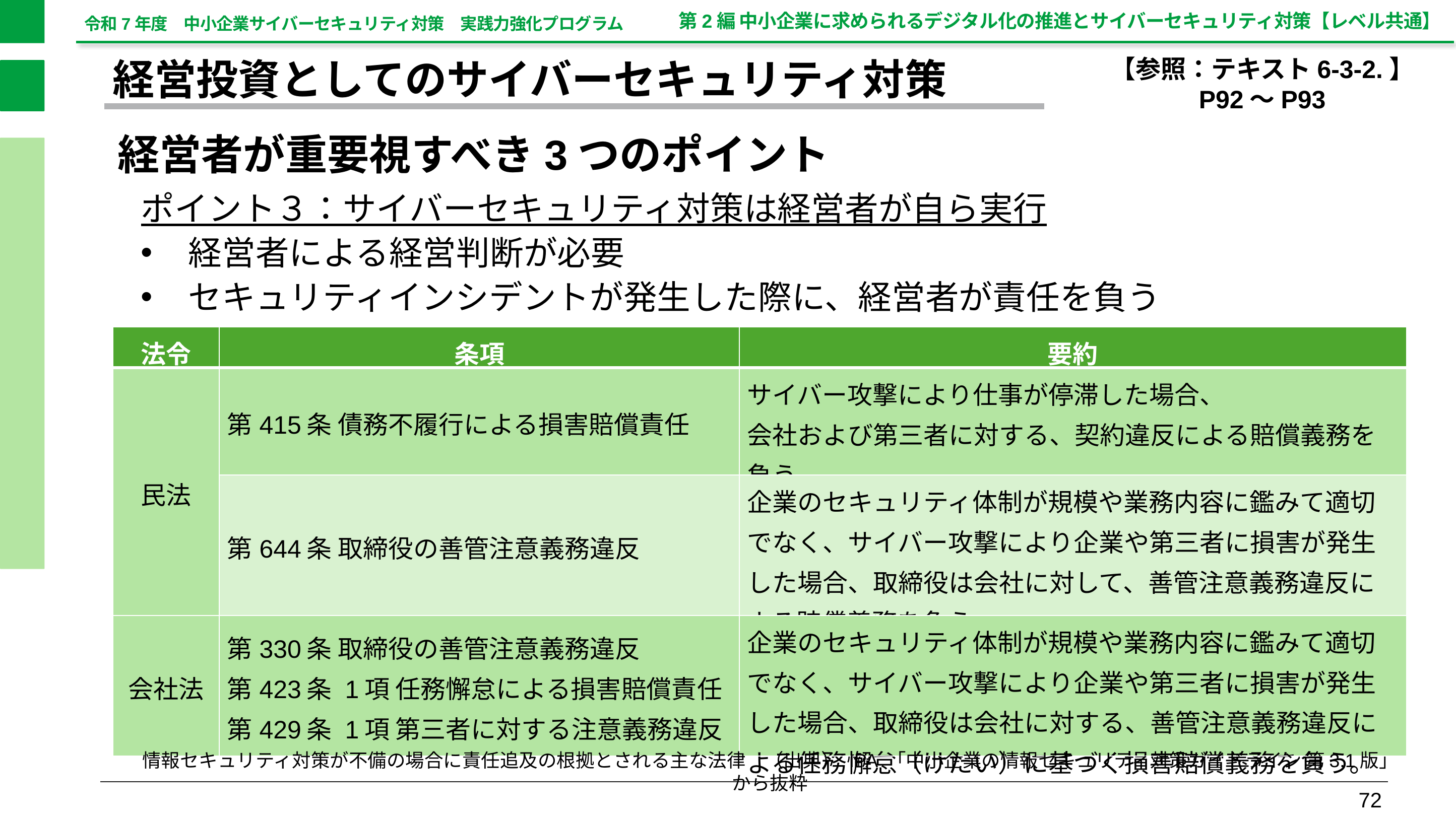

第2編 中小企業に求められるデジタル化の推進とサイバーセキュリティ対策【レベル共通】
【参照：テキスト6-3-2.】
P92～P93
経営投資としてのサイバーセキュリティ対策
経営者が重要視すべき3つのポイント
ポイント３：サイバーセキュリティ対策は経営者が自ら実行
経営者による経営判断が必要
セキュリティインシデントが発生した際に、経営者が責任を負う
| 法令 | 条項 | 要約 |
| --- | --- | --- |
| 民法 | 第415条 債務不履行による損害賠償責任 | サイバー攻撃により仕事が停滞した場合、 会社および第三者に対する、契約違反による賠償義務を負う。 |
|  | 第644条 取締役の善管注意義務違反 | 企業のセキュリティ体制が規模や業務内容に鑑みて適切でなく、サイバー攻撃により企業や第三者に損害が発生した場合、取締役は会社に対して、善管注意義務違反による賠償義務を負う。 |
| 会社法 | 第330条 取締役の善管注意義務違反 第423条 1項 任務懈怠による損害賠償責任 第429条 1項 第三者に対する注意義務違反 | 企業のセキュリティ体制が規模や業務内容に鑑みて適切でなく、サイバー攻撃により企業や第三者に損害が発生した場合、取締役は会社に対する、善管注意義務違反による任務懈怠（けたい）に基づく損害賠償義務を負う。 |
情報セキュリティ対策が不備の場合に責任追及の根拠とされる主な法律　（出典） IPA 「中小企業の情報セキュリティ対策ガイドライン 第3.1版」から抜粋